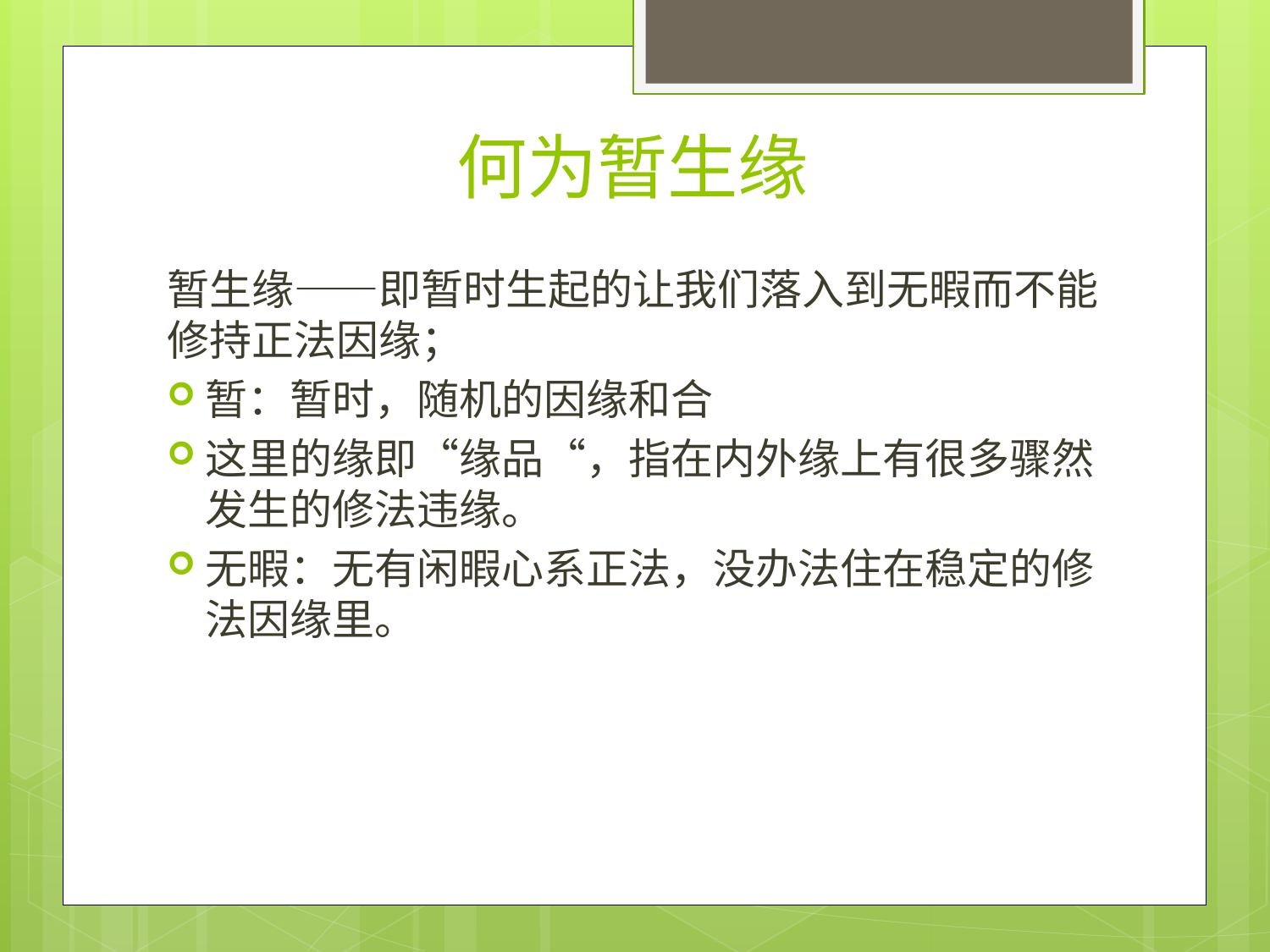

# 何为暂生缘

暂生缘——即暂时生起的让我们落入到无暇而不能修持正法因缘；
暂：暂时，随机的因缘和合
这里的缘即“缘品“，指在内外缘上有很多骤然发生的修法违缘。
无暇：无有闲暇心系正法，没办法住在稳定的修法因缘里。